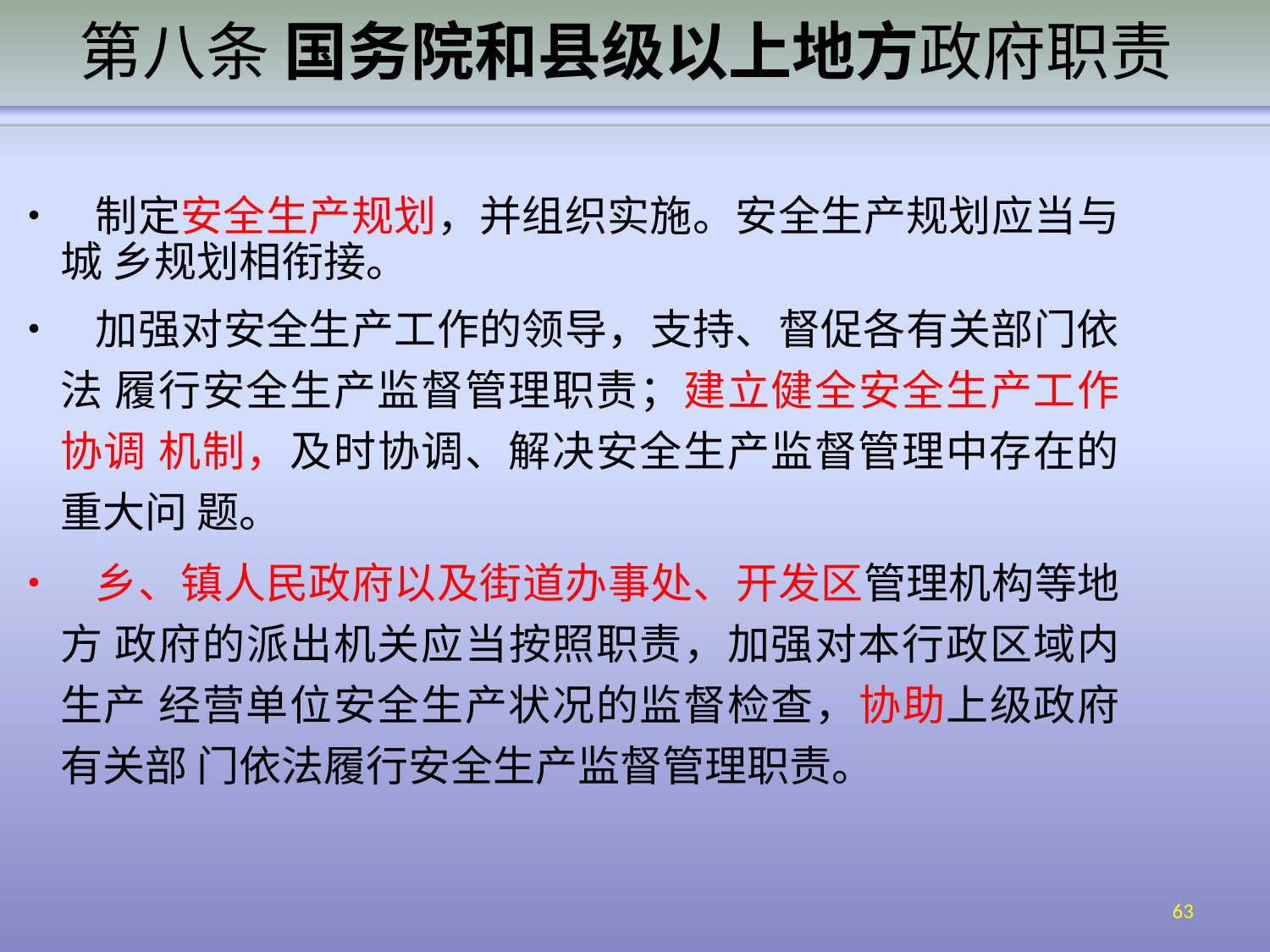

# 第八条 国务院和县级以上地方政府职责
•   制定安全生产规划，并组织实施。安全生产规划应当与城 乡规划相衔接。
•   加强对安全生产工作的领导，支持、督促各有关部门依法 履行安全生产监督管理职责；建立健全安全生产工作协调 机制，及时协调、解决安全生产监督管理中存在的重大问 题。
•   乡、镇人民政府以及街道办事处、开发区管理机构等地方 政府的派出机关应当按照职责，加强对本行政区域内生产 经营单位安全生产状况的监督检查，协助上级政府有关部 门依法履行安全生产监督管理职责。
63